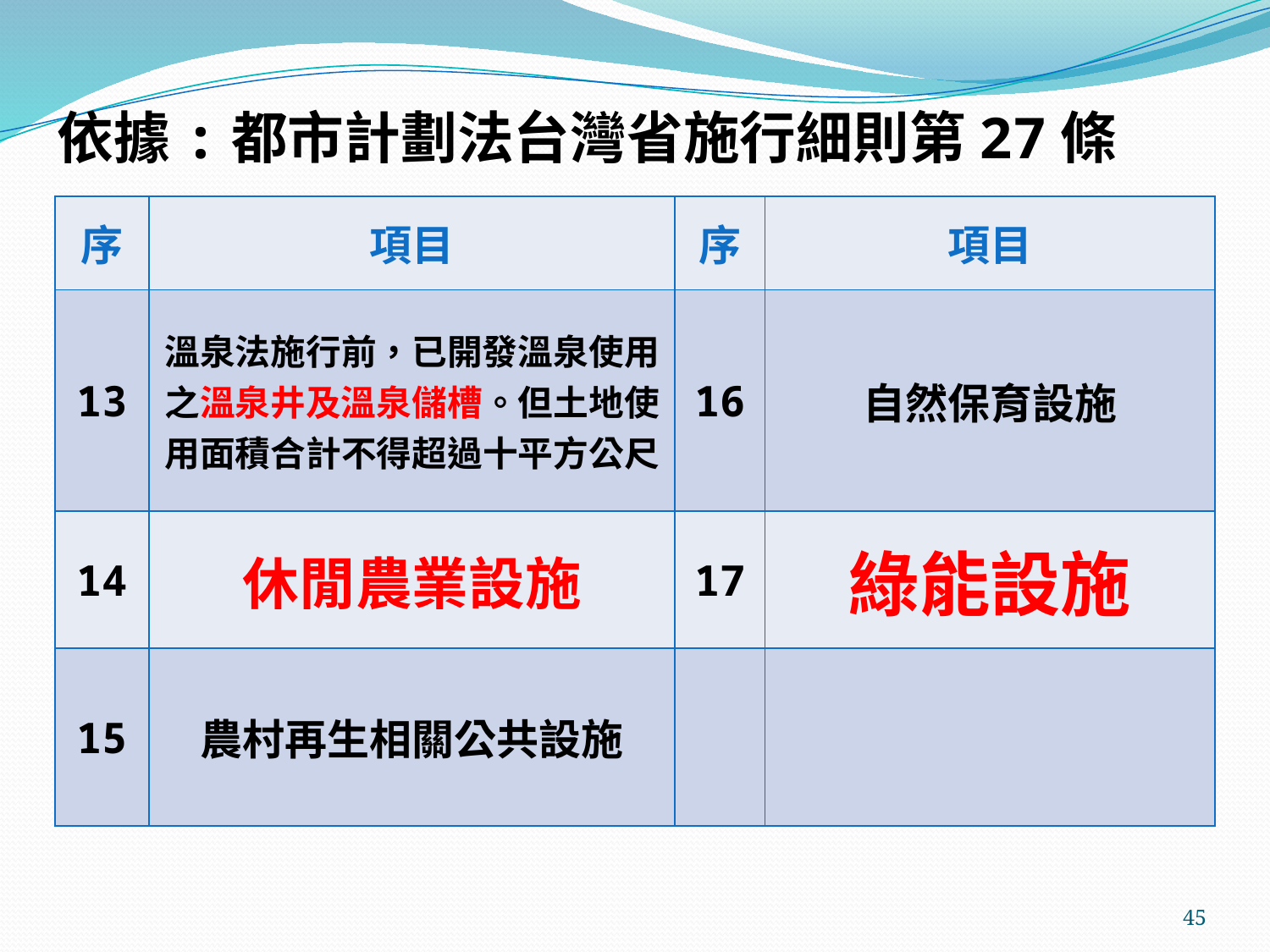

依據:都市計劃法台灣省施行細則第27條

例4-3

| 序 | 項目 | 序 | 項目 |
| --- | --- | --- | --- |
| 13 | 溫泉法施行前，已開發溫泉使用之溫泉井及溫泉儲槽。但土地使用面積合計不得超過十平方公尺 | 16 | 自然保育設施 |
| 14 | 休閒農業設施 | 17 | 綠能設施 |
| 15 | 農村再生相關公共設施 |  |  |
45